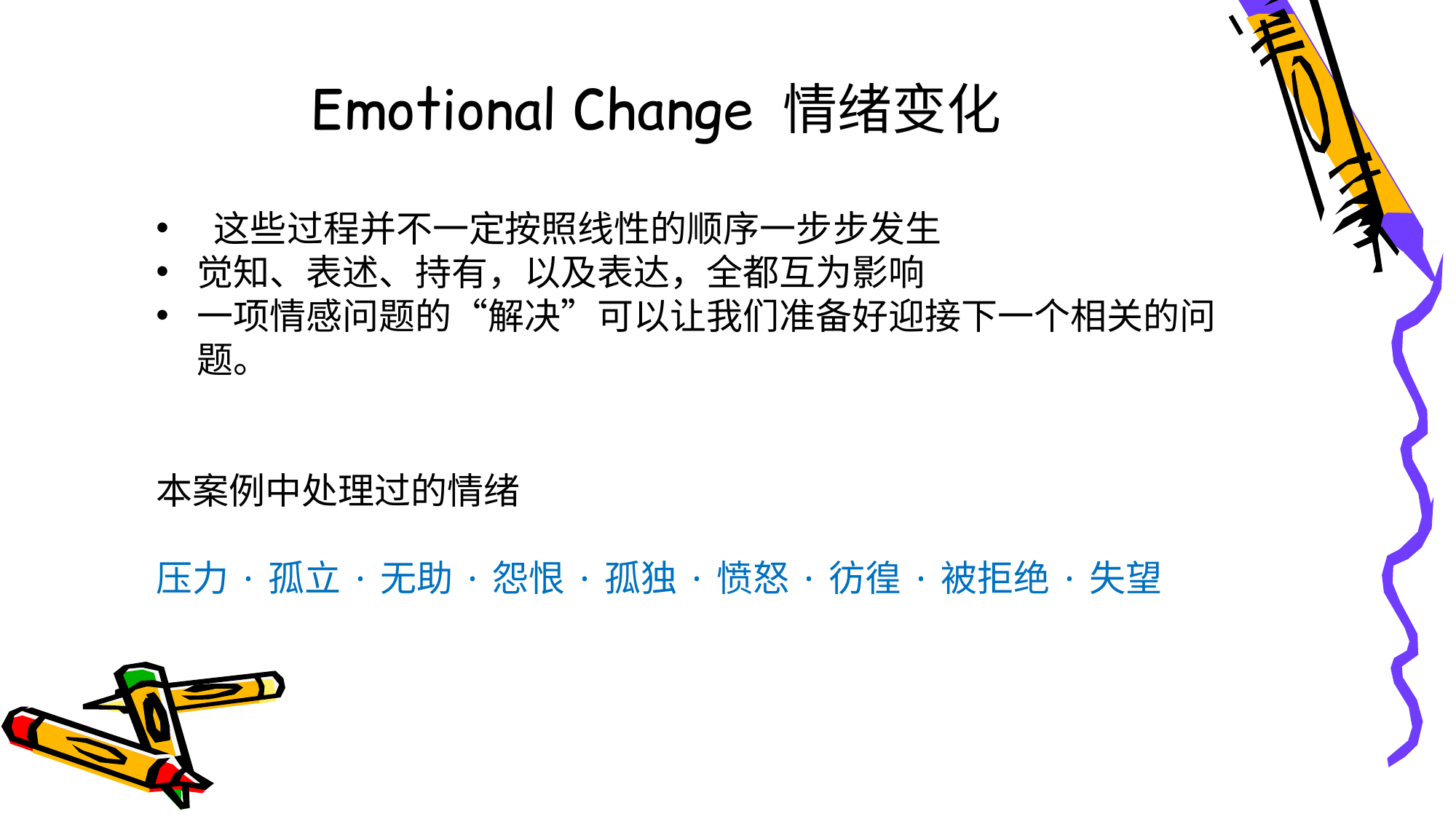

Emotional Change 情绪变化
 这些过程并不一定按照线性的顺序一步步发生
觉知、表述、持有，以及表达，全都互为影响
一项情感问题的“解决”可以让我们准备好迎接下一个相关的问题。

本案例中处理过的情绪

压力·孤立·无助·怨恨·孤独·愤怒·彷徨·被拒绝·失望